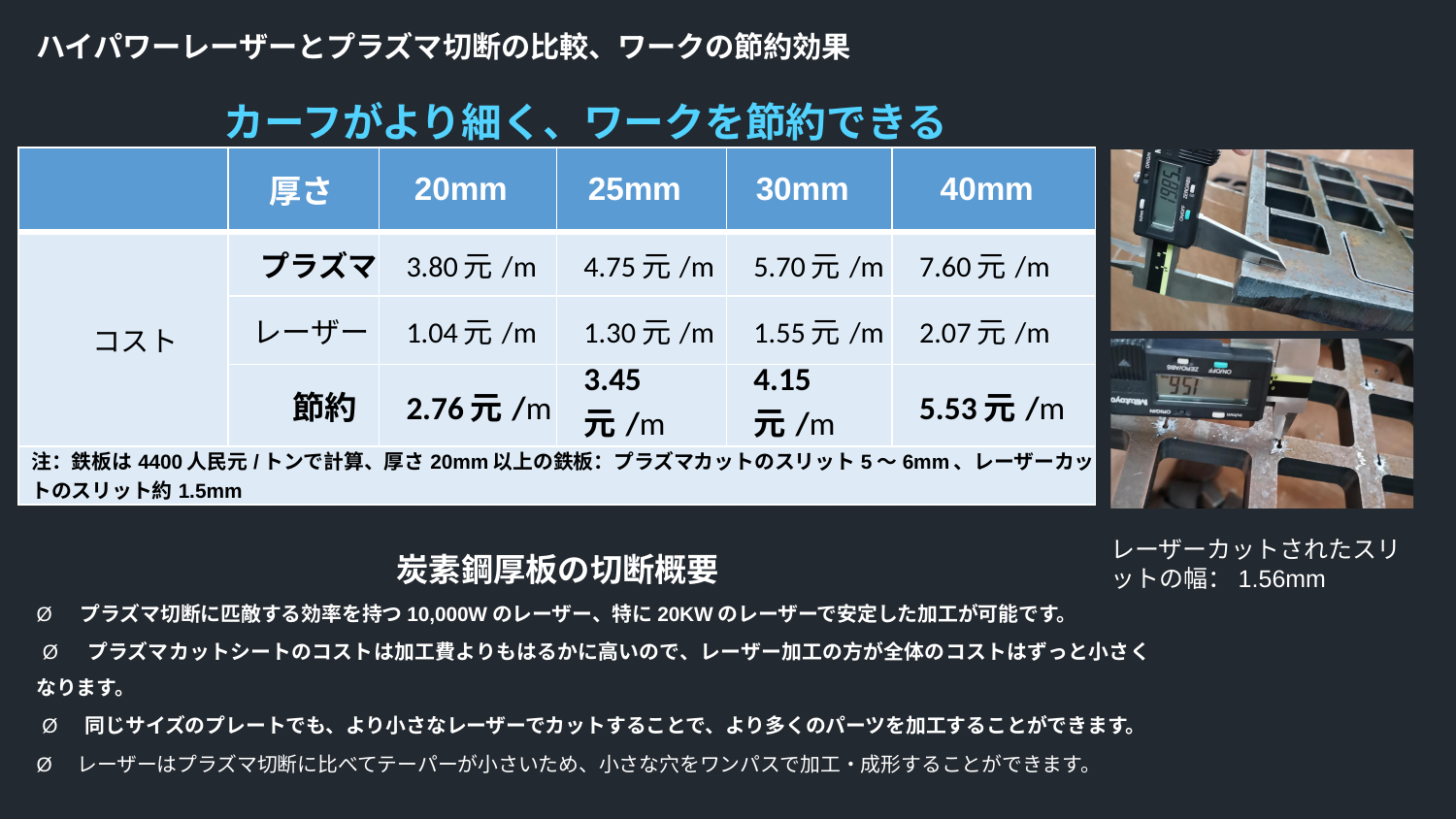

ハイパワーレーザーとプラズマ切断の比較、ワークの節約効果
# カーフがより細く、ワークを節約できる
|  | 厚さ | 20mm | 25mm | 30mm | 40mm |
| --- | --- | --- | --- | --- | --- |
| コスト | プラズマ | 3.80元/m | 4.75元/m | 5.70元/m | 7.60元/m |
|  | レーザー | 1.04元/m | 1.30元/m | 1.55元/m | 2.07元/m |
|  | 節約 | 2.76元/m | 3.45元/m | 4.15元/m | 5.53元/m |
| 注：鉄板は4400人民元/トンで計算、厚さ20mm以上の鉄板：プラズマカットのスリット5～6mm、レーザーカットのスリット約1.5mm |  |  |  |  |  |

レーザーカットされたスリットの幅：1.56mm
炭素鋼厚板の切断概要
Ø    プラズマ切断に匹敵する効率を持つ10,000Wのレーザー、特に20KWのレーザーで安定した加工が可能です。
 Ø    プラズマカットシートのコストは加工費よりもはるかに高いので、レーザー加工の方が全体のコストはずっと小さくなります。
 Ø    同じサイズのプレートでも、より小さなレーザーでカットすることで、より多くのパーツを加工することができます。
Ø    レーザーはプラズマ切断に比べてテーパーが小さいため、小さな穴をワンパスで加工・成形することができます。